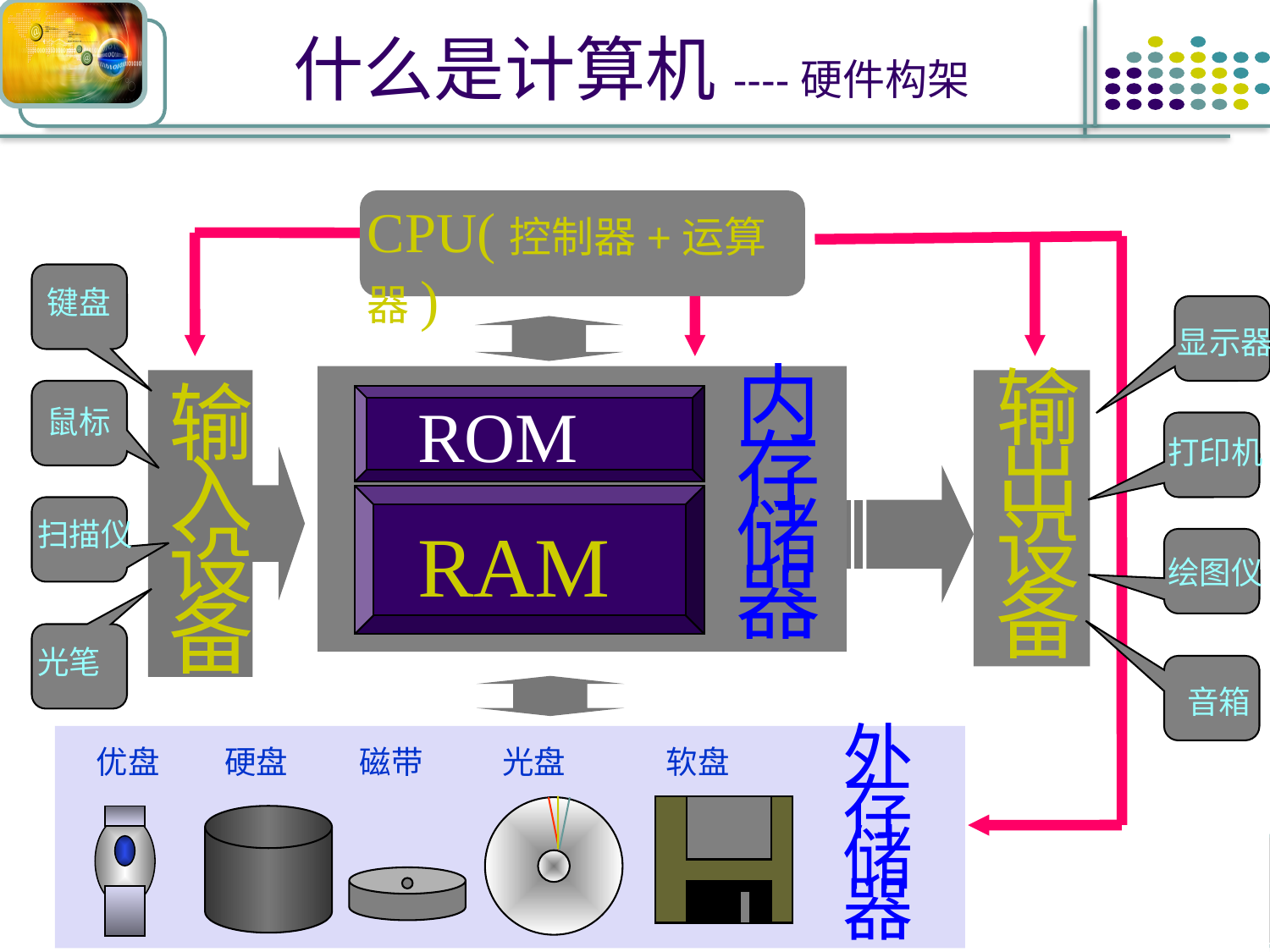

# 什么是计算机----硬件构架

CPU(控制器+运算器)

键盘

显示器

内存储器
输出设备

ROM
输入设备
鼠标

打印机

RAM

扫描仪

绘图仪

光笔

音箱

   优盘         硬盘          磁带           光盘              软盘
外存储器